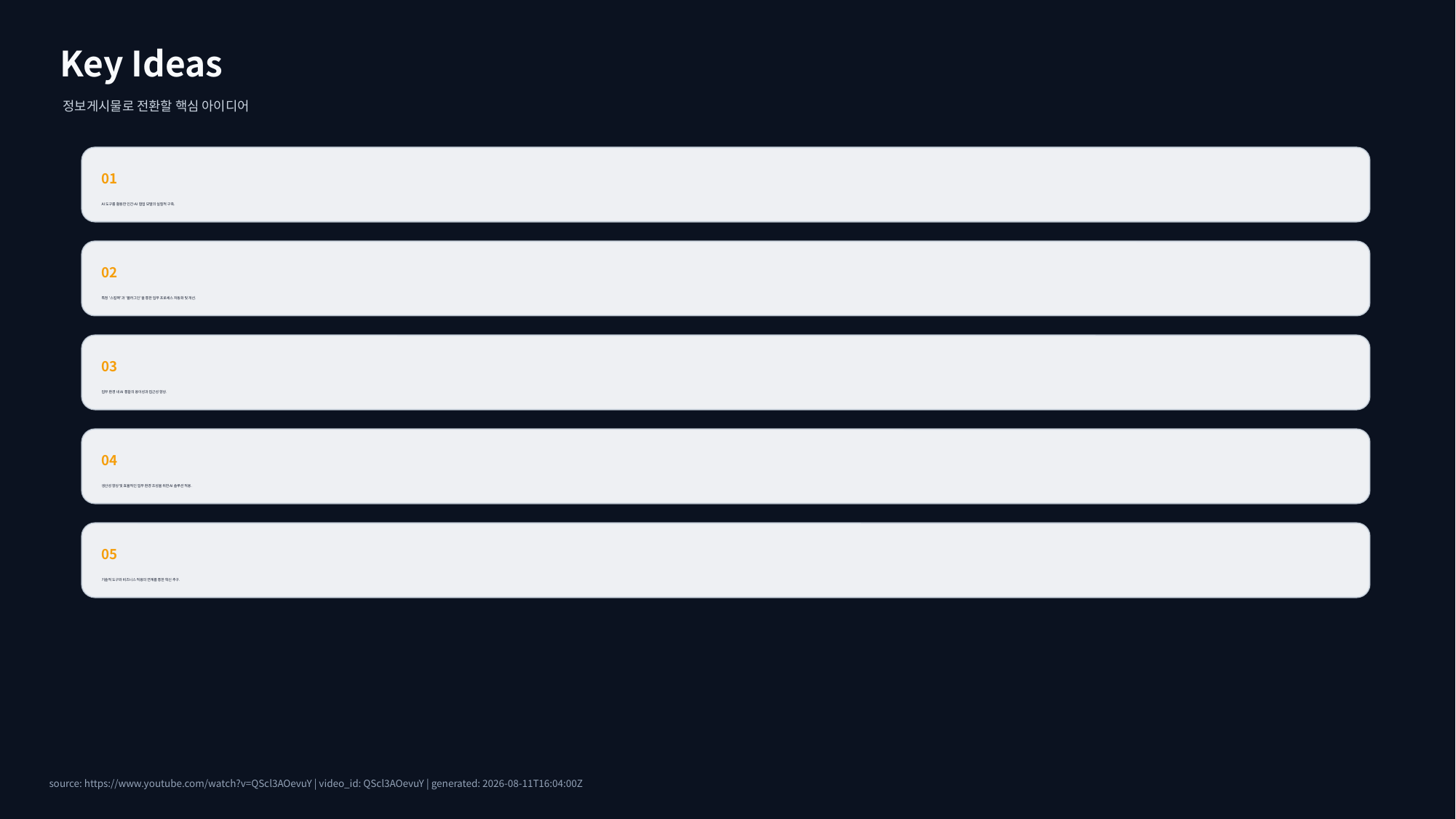

Key Ideas
정보게시물로 전환할 핵심 아이디어

01
AI 도구를 활용한 인간-AI 협업 모델의 실질적 구축.

02
특정 '스킬팩'과 '플러그인'을 통한 업무 프로세스 자동화 및 개선.

03
업무 환경 내 AI 통합의 용이성과 접근성 향상.

04
생산성 향상 및 효율적인 업무 환경 조성을 위한 AI 솔루션 적용.

05
기술적 도구와 비즈니스 적용의 연계를 통한 혁신 추구.
source: https://www.youtube.com/watch?v=QScl3AOevuY | video_id: QScl3AOevuY | generated: 2026-08-11T16:04:00Z